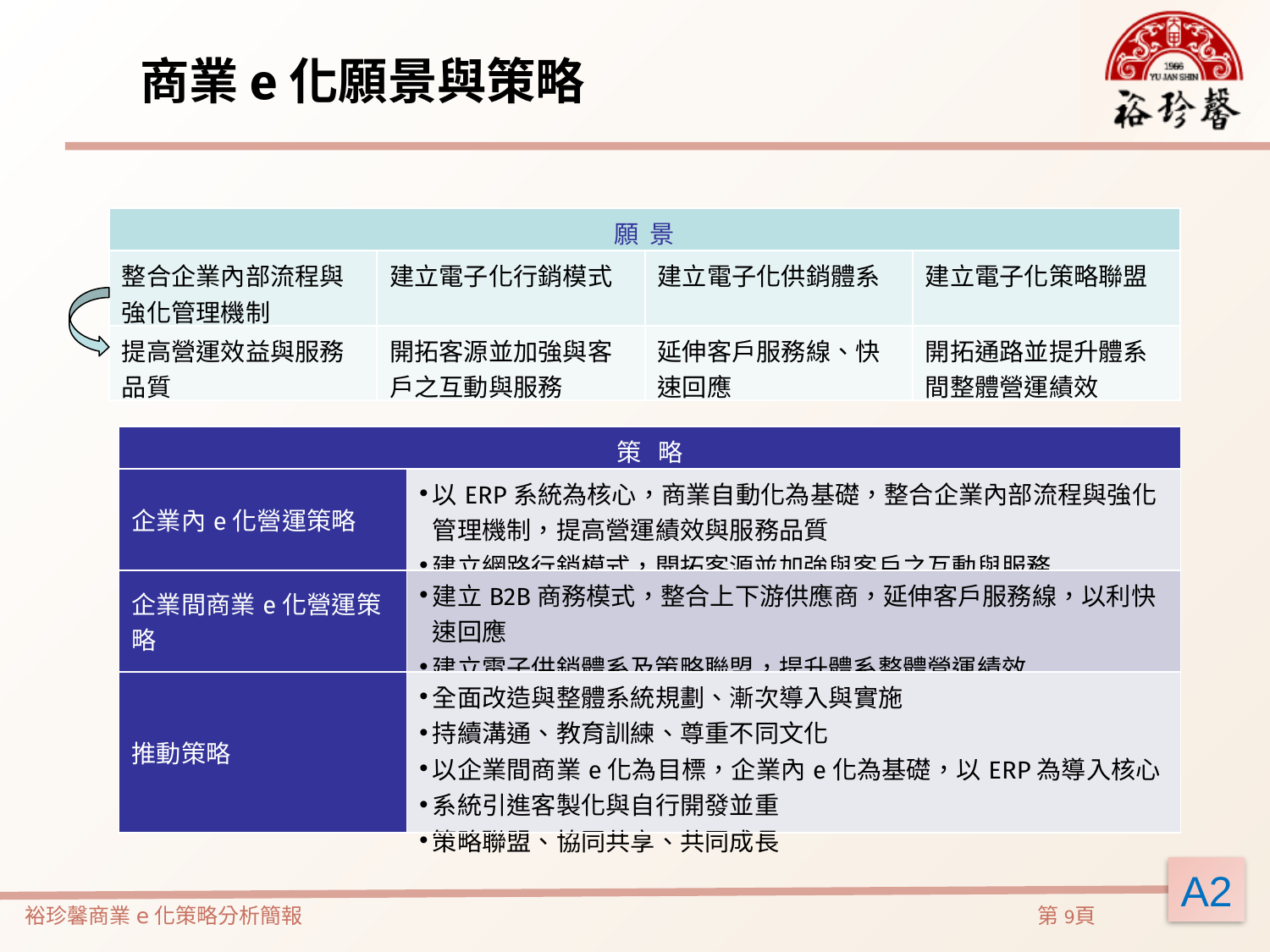

商業e化願景與策略
| 願 景 |  |  |  |
| --- | --- | --- | --- |
| 整合企業內部流程與強化管理機制 | 建立電子化行銷模式 | 建立電子化供銷體系 | 建立電子化策略聯盟 |
| 提高營運效益與服務品質 | 開拓客源並加強與客戶之互動與服務 | 延伸客戶服務線、快速回應 | 開拓通路並提升體系間整體營運績效 |

| 策 略 |  |
| --- | --- |
| 企業內e化營運策略 | 以ERP系統為核心，商業自動化為基礎，整合企業內部流程與強化管理機制，提高營運績效與服務品質 建立網路行銷模式，開拓客源並加強與客戶之互動與服務 |
| 企業間商業e化營運策略 | 建立B2B商務模式，整合上下游供應商，延伸客戶服務線，以利快速回應 建立電子供銷體系及策略聯盟，提升體系整體營運績效 |
| 推動策略 | 全面改造與整體系統規劃、漸次導入與實施 持續溝通、教育訓練、尊重不同文化 以企業間商業e化為目標，企業內e化為基礎，以ERP為導入核心 系統引進客製化與自行開發並重 策略聯盟、協同共享、共同成長 |
A2